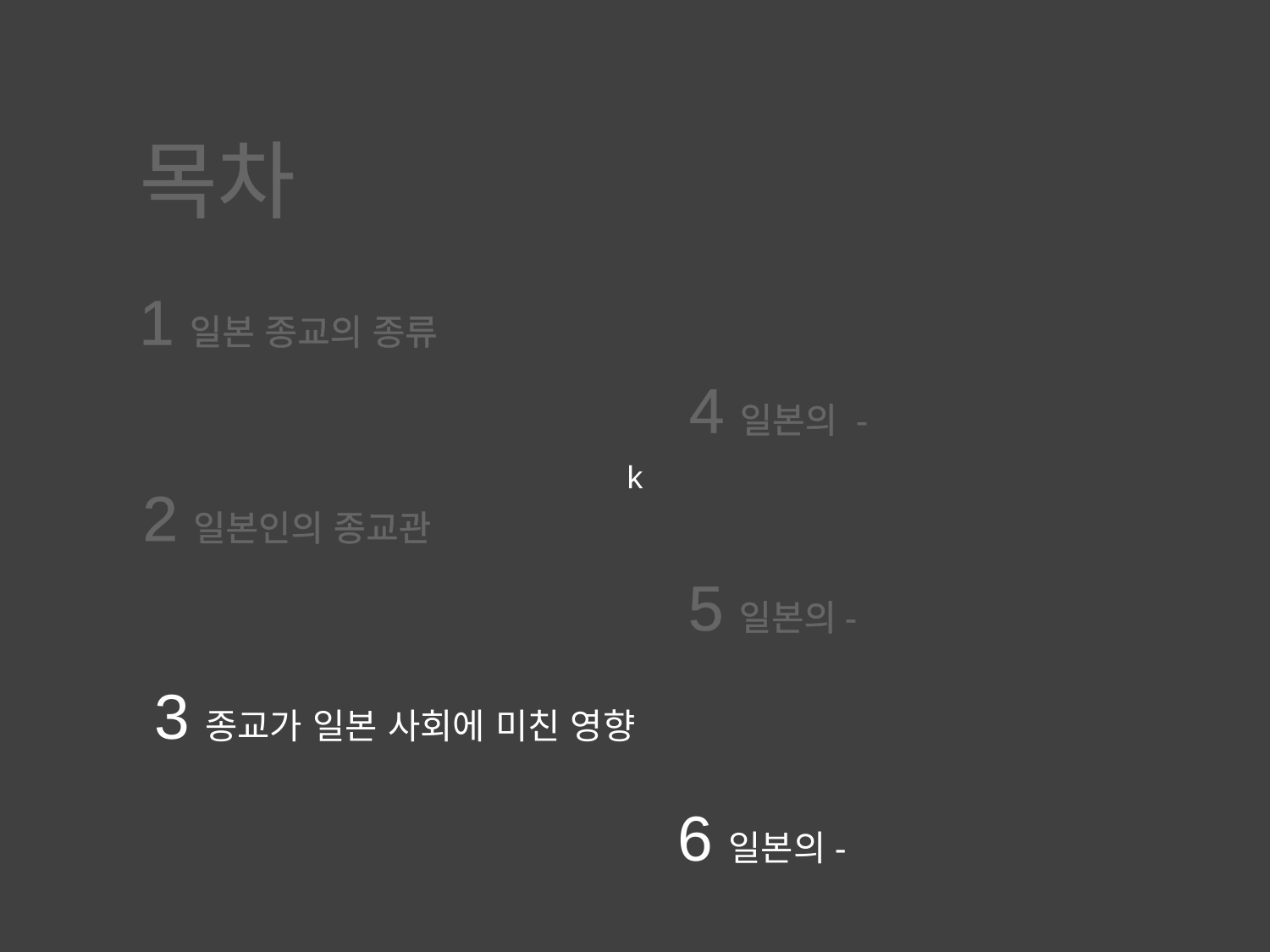

k
목차
1일본 종교의 종류
4일본의 -
2일본인의 종교관
5일본의-
3종교가 일본 사회에 미친 영향
6일본의-